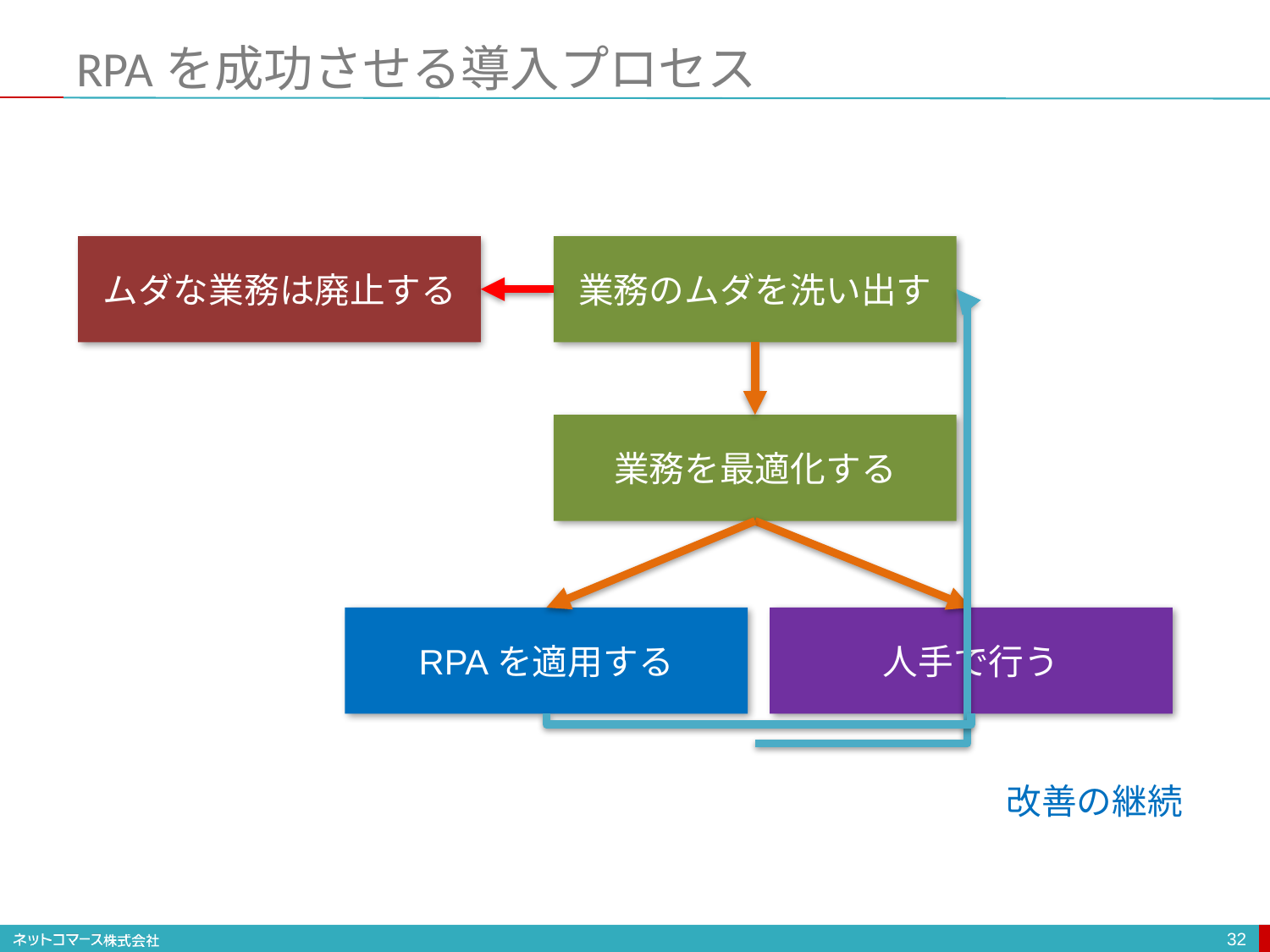

# RPAを成功させる導入プロセス
ムダな業務は廃止する
業務のムダを洗い出す
業務を最適化する
RPAを適用する
人手で行う

改善の継続
32